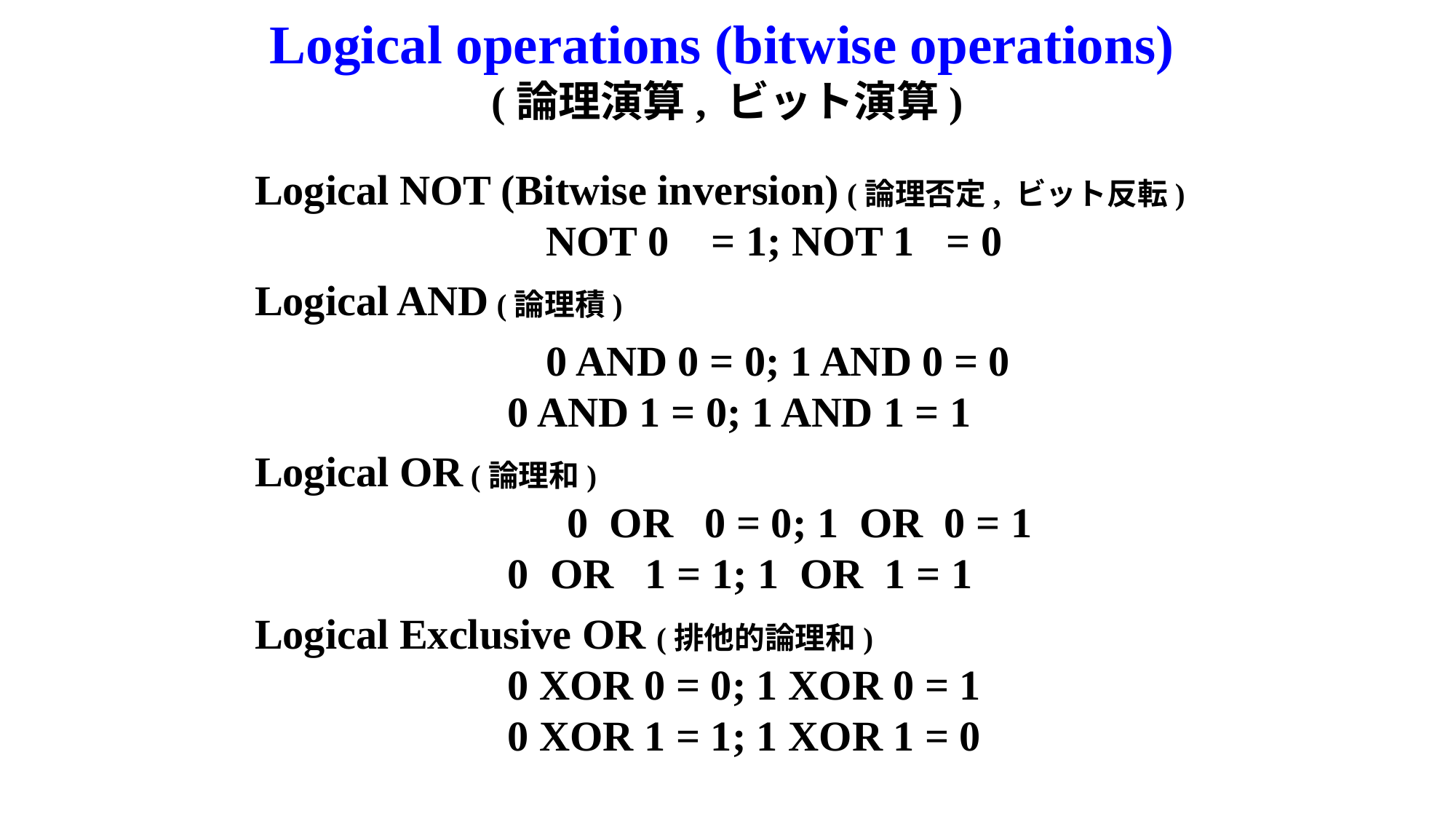

# Logical operations (bitwise operations) (論理演算, ビット演算)
Logical NOT (Bitwise inversion) (論理否定, ビット反転)
　　　                NOT 0    = 1; NOT 1   = 0
Logical AND (論理積)
　            　　    0 AND 0 = 0; 1 AND 0 = 0
                        0 AND 1 = 0; 1 AND 1 = 1
Logical OR (論理和)
            　　　    0  OR   0 = 0; 1  OR  0 = 1
                        0  OR   1 = 1; 1  OR  1 = 1
Logical Exclusive OR (排他的論理和)
                        0 XOR 0 = 0; 1 XOR 0 = 1
                        0 XOR 1 = 1; 1 XOR 1 = 0